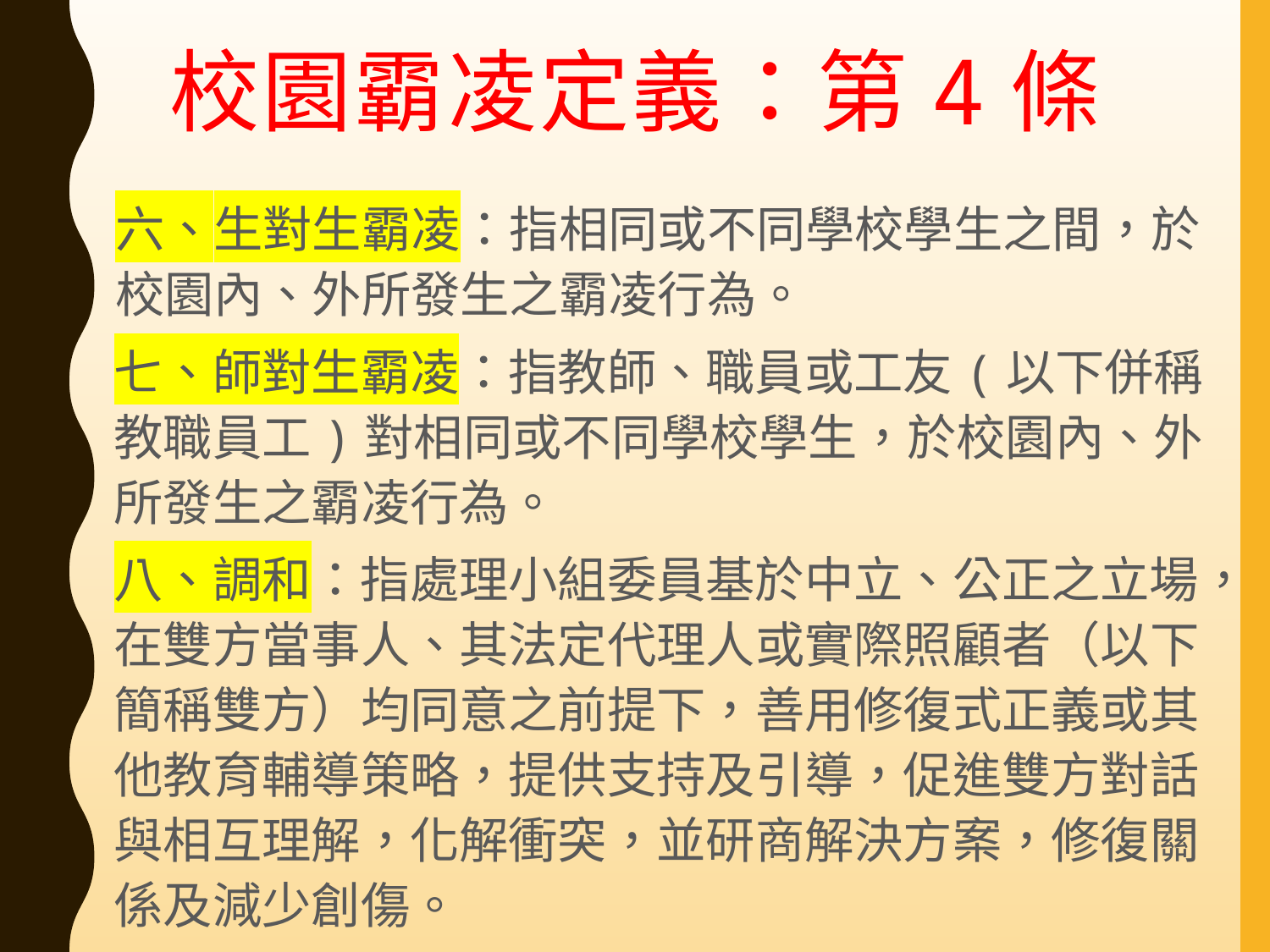

# 校園霸凌定義：第4條
六、生對生霸凌：指相同或不同學校學生之間，於校園內、外所發生之霸凌行為。
七、師對生霸凌：指教師、職員或工友(以下併稱教職員工)對相同或不同學校學生，於校園內、外所發生之霸凌行為。
八、調和：指處理小組委員基於中立、公正之立場，在雙方當事人、其法定代理人或實際照顧者（以下簡稱雙方）均同意之前提下，善用修復式正義或其他教育輔導策略，提供支持及引導，促進雙方對話與相互理解，化解衝突，並研商解決方案，修復關係及減少創傷。